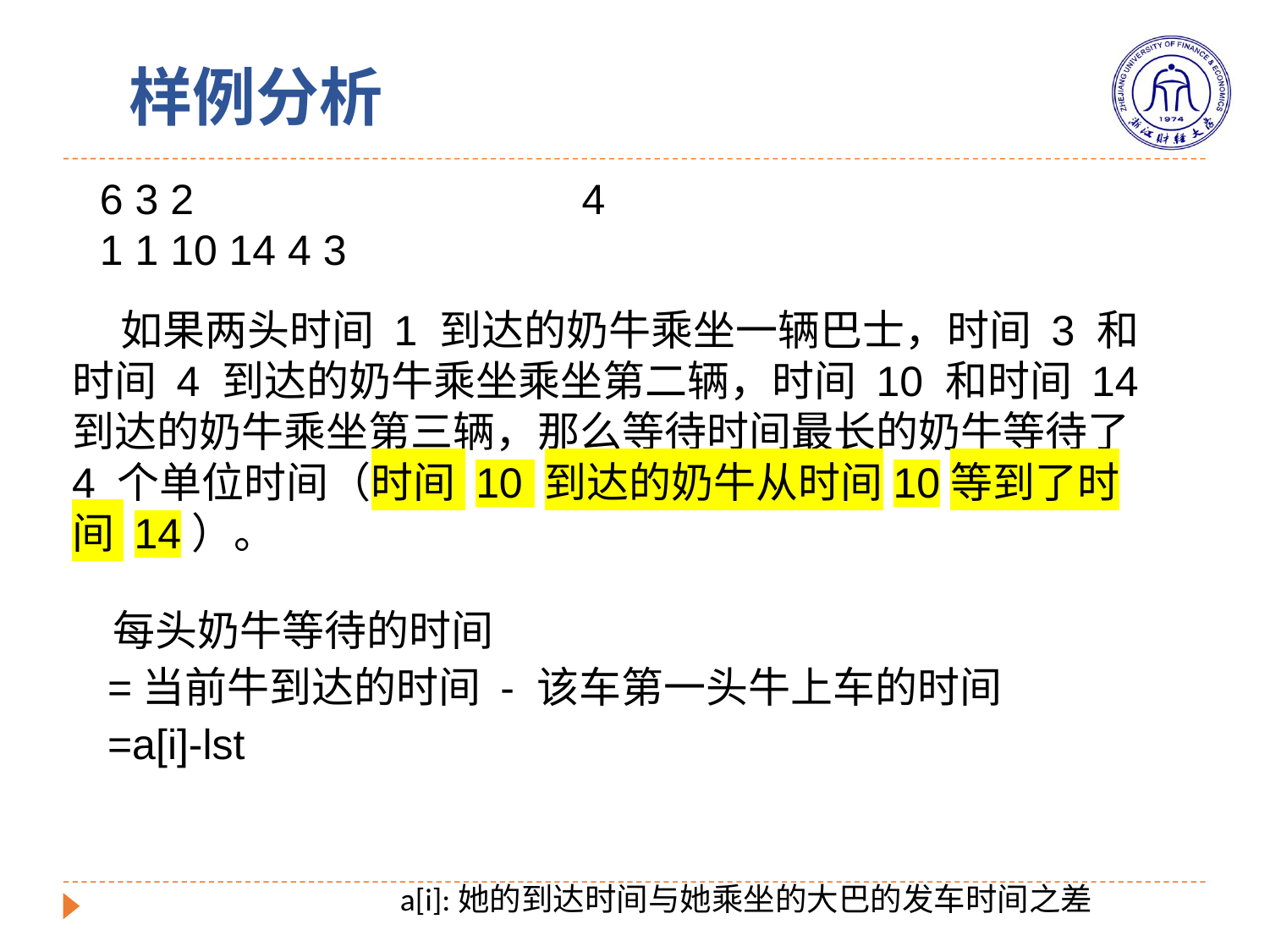

# 样例分析
6 3 2
1 1 10 14 4 3
4
    如果两头时间 1 到达的奶牛乘坐一辆巴士，时间 3 和时间 4 到达的奶牛乘坐乘坐第二辆，时间 10 和时间 14 到达的奶牛乘坐第三辆，那么等待时间最长的奶牛等待了 4 个单位时间（时间 10 到达的奶牛从时间10等到了时间 14）。
  每头奶牛等待的时间
  =当前牛到达的时间 - 该车第一头牛上车的时间
  =a[i]-lst
a[i]:她的到达时间与她乘坐的大巴的发车时间之差
43